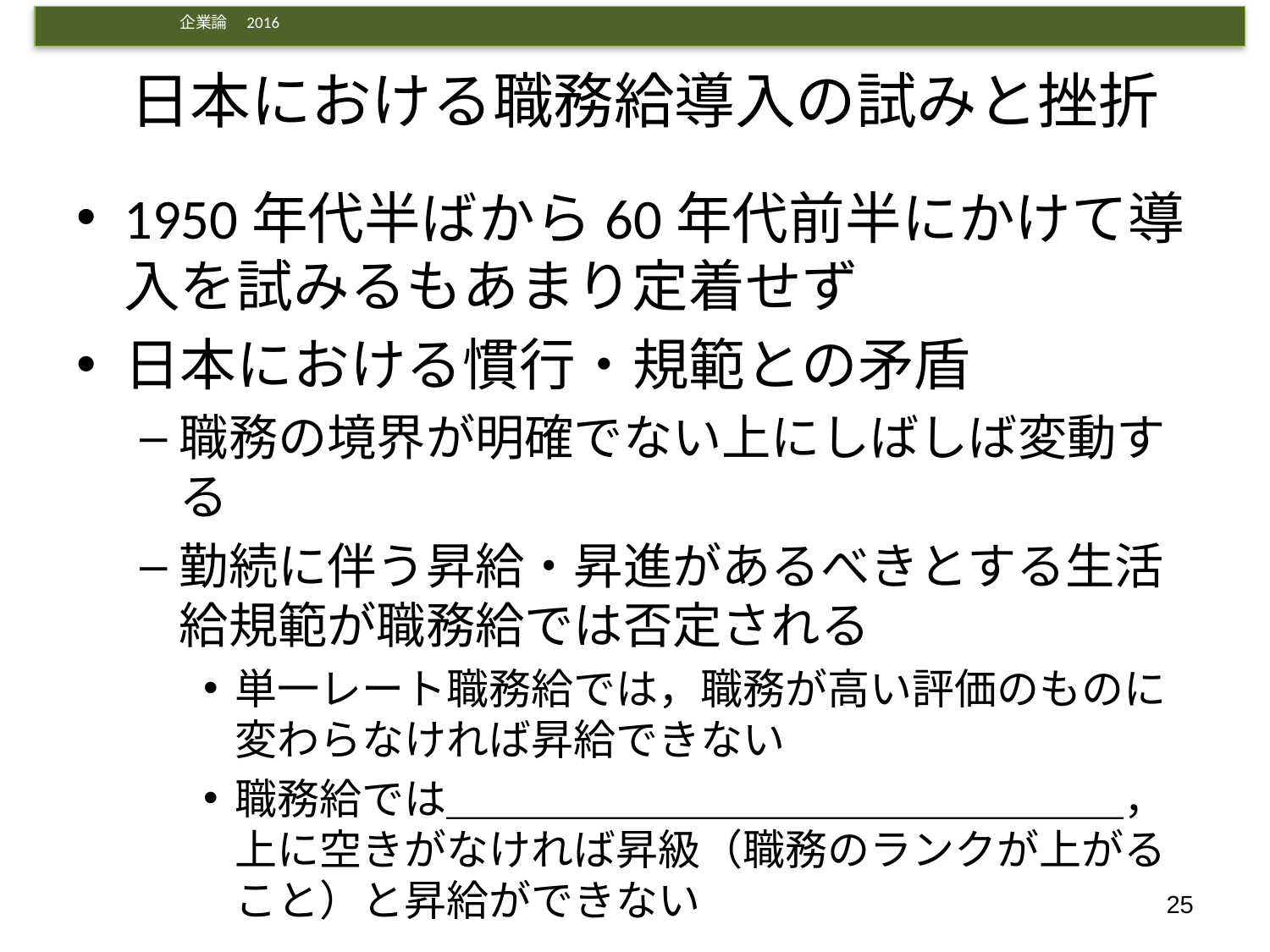

# 日本における職務給導入の試みと挫折
1950年代半ばから60年代前半にかけて導入を試みるもあまり定着せず
日本における慣行・規範との矛盾
職務の境界が明確でない上にしばしば変動する
勤続に伴う昇給・昇進があるべきとする生活給規範が職務給では否定される
単一レート職務給では，職務が高い評価のものに変わらなければ昇給できない
職務給では＿＿＿＿＿＿＿＿＿＿＿＿＿＿＿＿，上に空きがなければ昇級（職務のランクが上がること）と昇給ができない

25